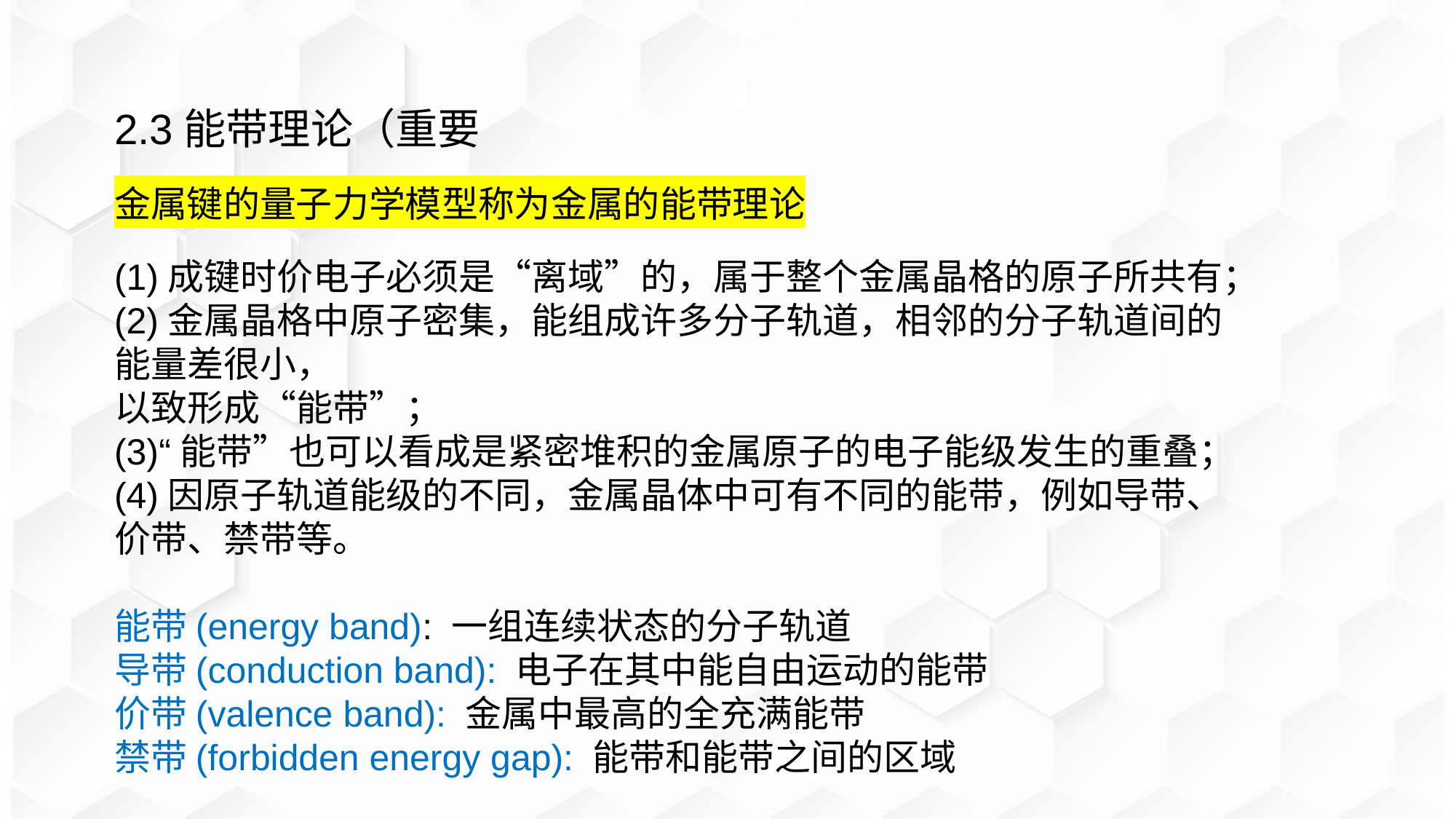

2.3能带理论（重要
金属键的量子力学模型称为金属的能带理论
(1)成键时价电子必须是“离域”的，属于整个金属晶格的原子所共有；
(2)金属晶格中原子密集，能组成许多分子轨道，相邻的分子轨道间的能量差很小，
以致形成“能带”；
(3)“能带”也可以看成是紧密堆积的金属原子的电子能级发生的重叠；
(4)因原子轨道能级的不同，金属晶体中可有不同的能带，例如导带、价带、禁带等。

能带(energy band): 一组连续状态的分子轨道
导带(conduction band): 电子在其中能自由运动的能带
价带(valence band): 金属中最高的全充满能带
禁带(forbidden energy gap): 能带和能带之间的区域